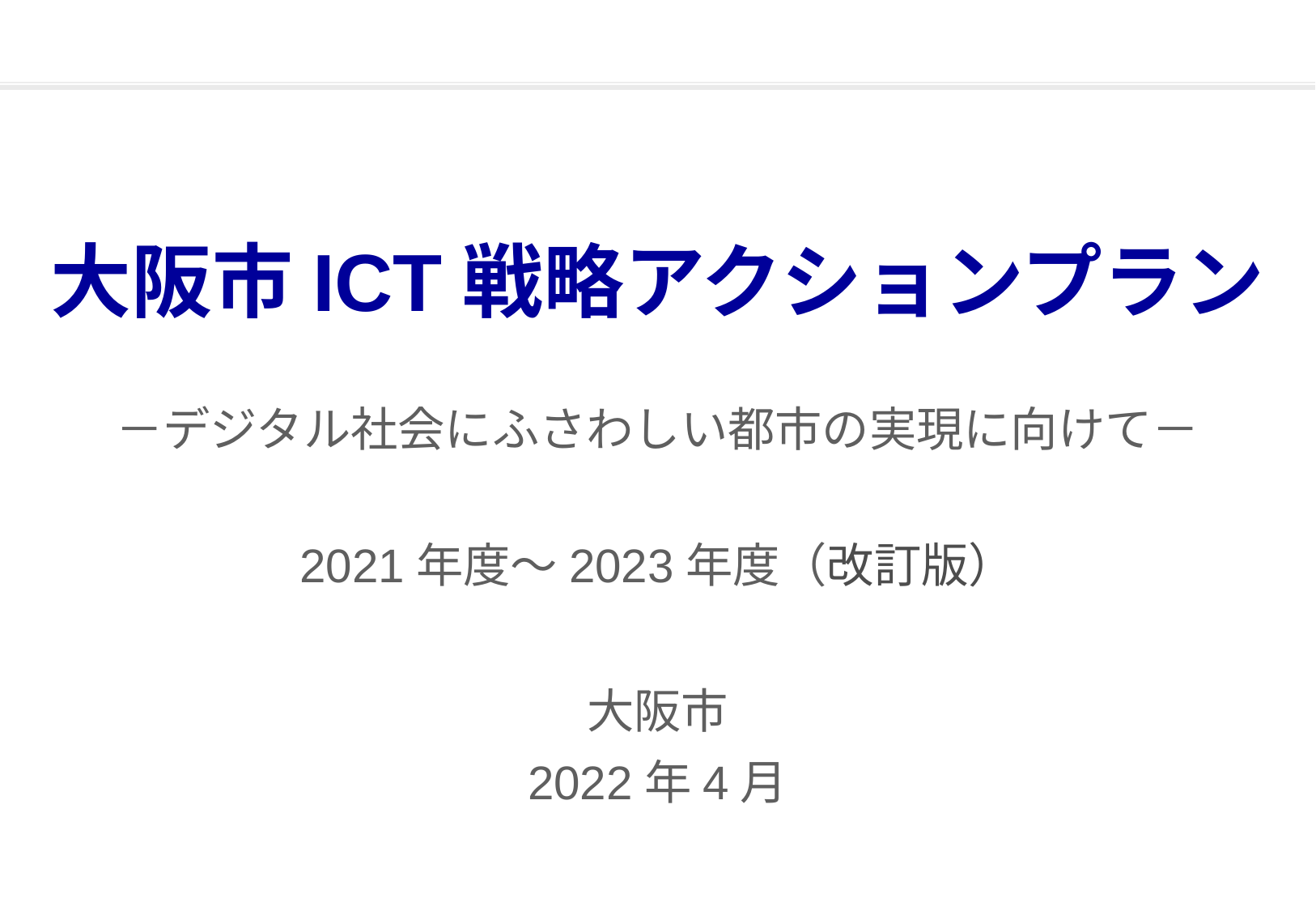

# 大阪市ICT戦略アクションプラン
－デジタル社会にふさわしい都市の実現に向けて－

2021年度～2023年度（改訂版）
大阪市
2022年4月